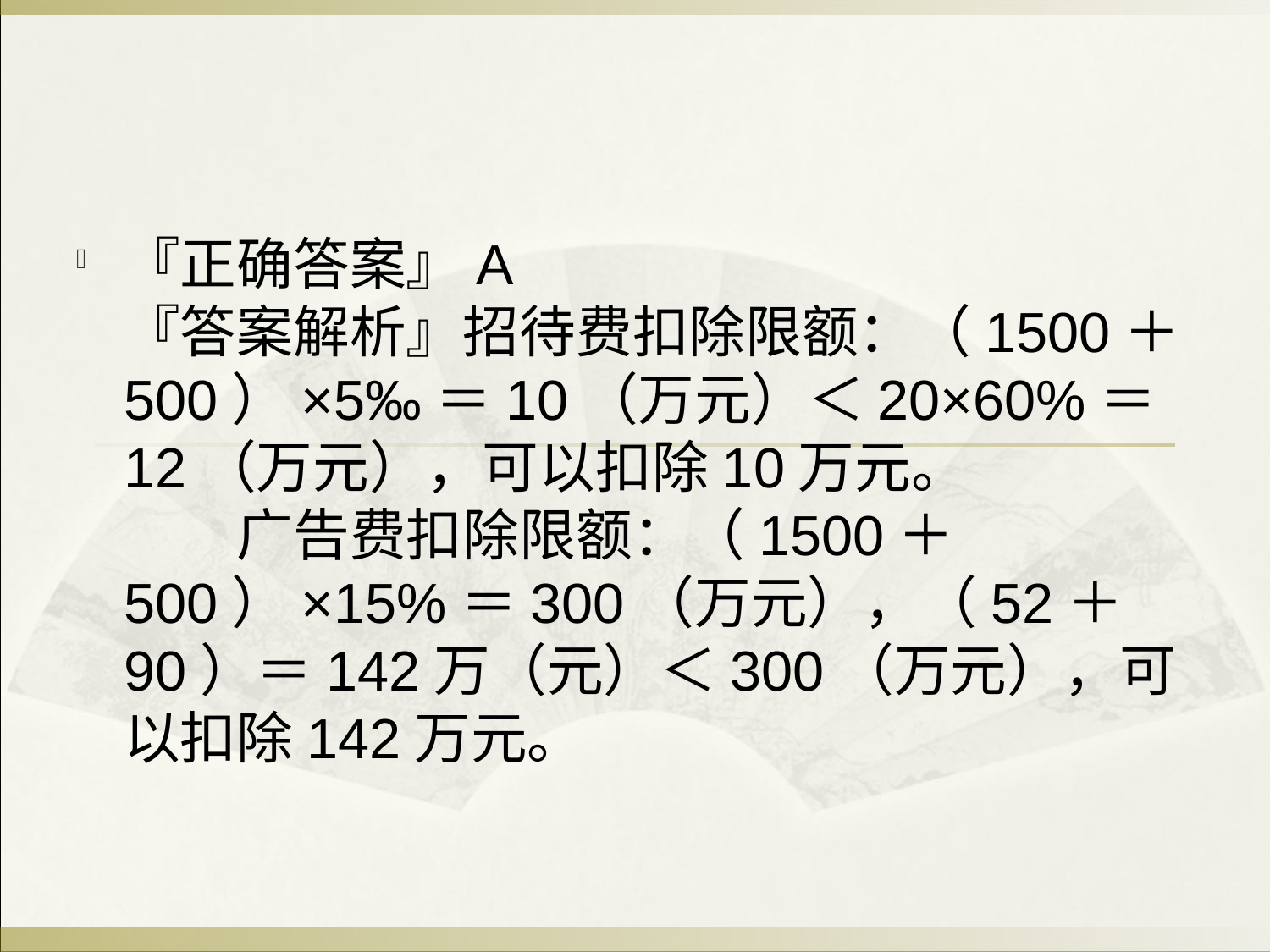

『正确答案』A
『答案解析』招待费扣除限额：（1500＋500）×5‰＝10（万元）＜20×60%＝12（万元），可以扣除10万元。
　　广告费扣除限额：（1500＋500）×15%＝300（万元），（52＋90）＝142万（元）＜300（万元），可以扣除142万元。